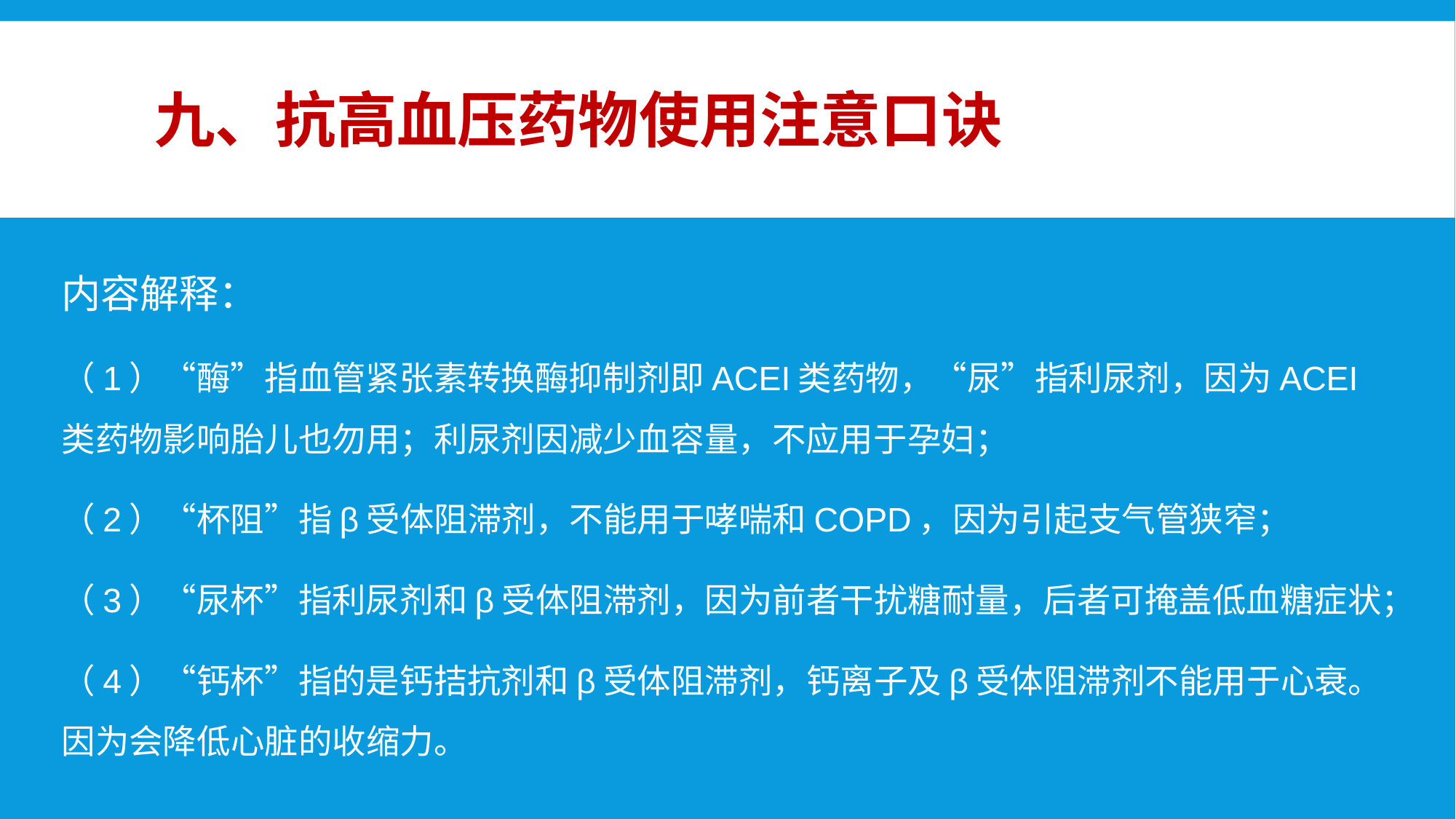

# 九、抗高血压药物使用注意口诀
内容解释：
（1）“酶”指血管紧张素转换酶抑制剂即ACEI类药物，“尿”指利尿剂，因为ACEI类药物影响胎儿也勿用；利尿剂因减少血容量，不应用于孕妇；
（2）“杯阻”指β受体阻滞剂，不能用于哮喘和COPD，因为引起支气管狭窄；
（3）“尿杯”指利尿剂和β受体阻滞剂，因为前者干扰糖耐量，后者可掩盖低血糖症状；
（4）“钙杯”指的是钙拮抗剂和β受体阻滞剂，钙离子及β受体阻滞剂不能用于心衰。因为会降低心脏的收缩力。